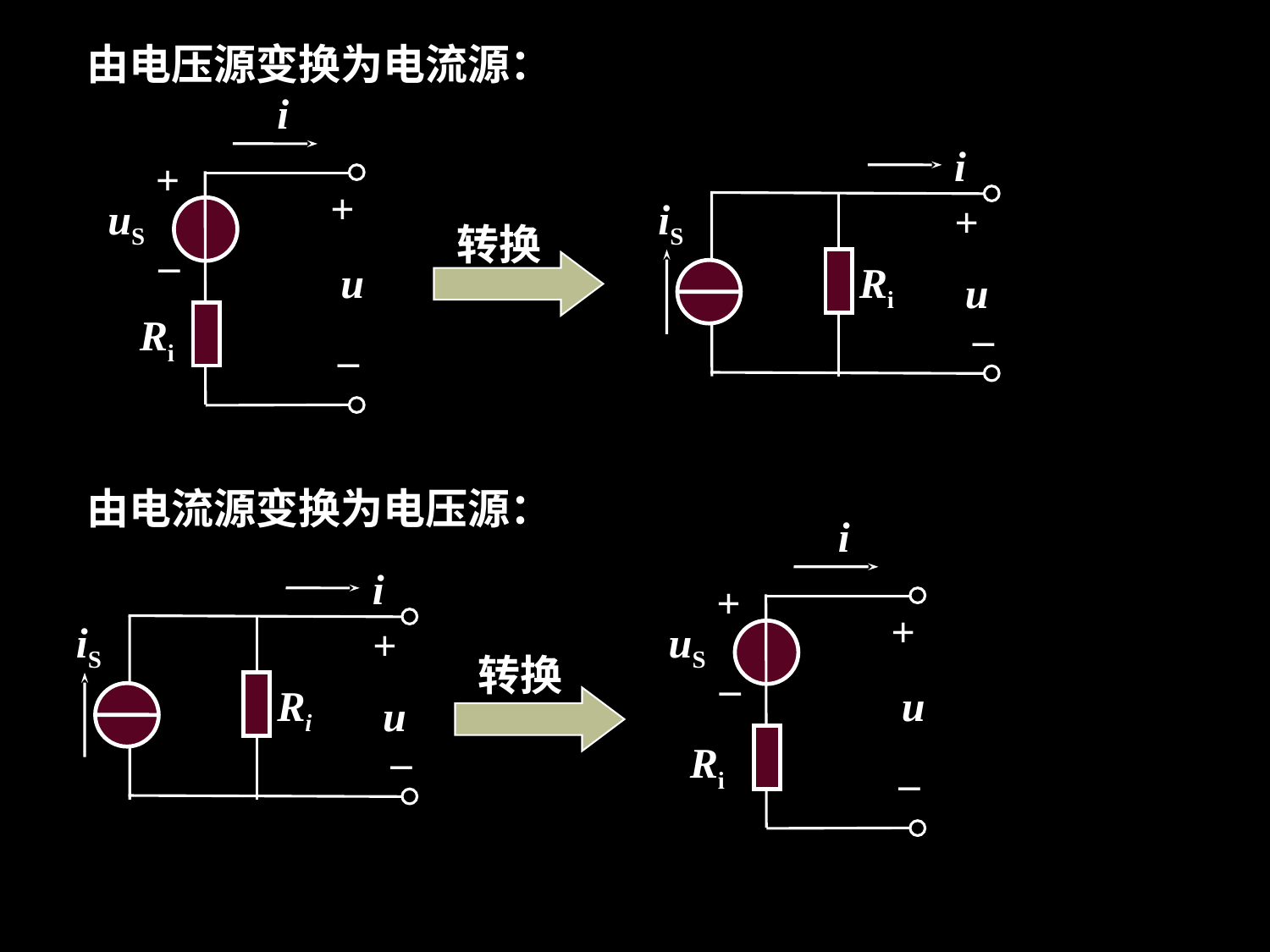

由电压源变换为电流源：
i

+

+
uS

_
u
Ri

_

i

iS

+

Ri

u

_

转换

由电流源变换为电压源：
i

+

+
uS

_
u

Ri
_

i

iS

+

Ri

u

_

转换